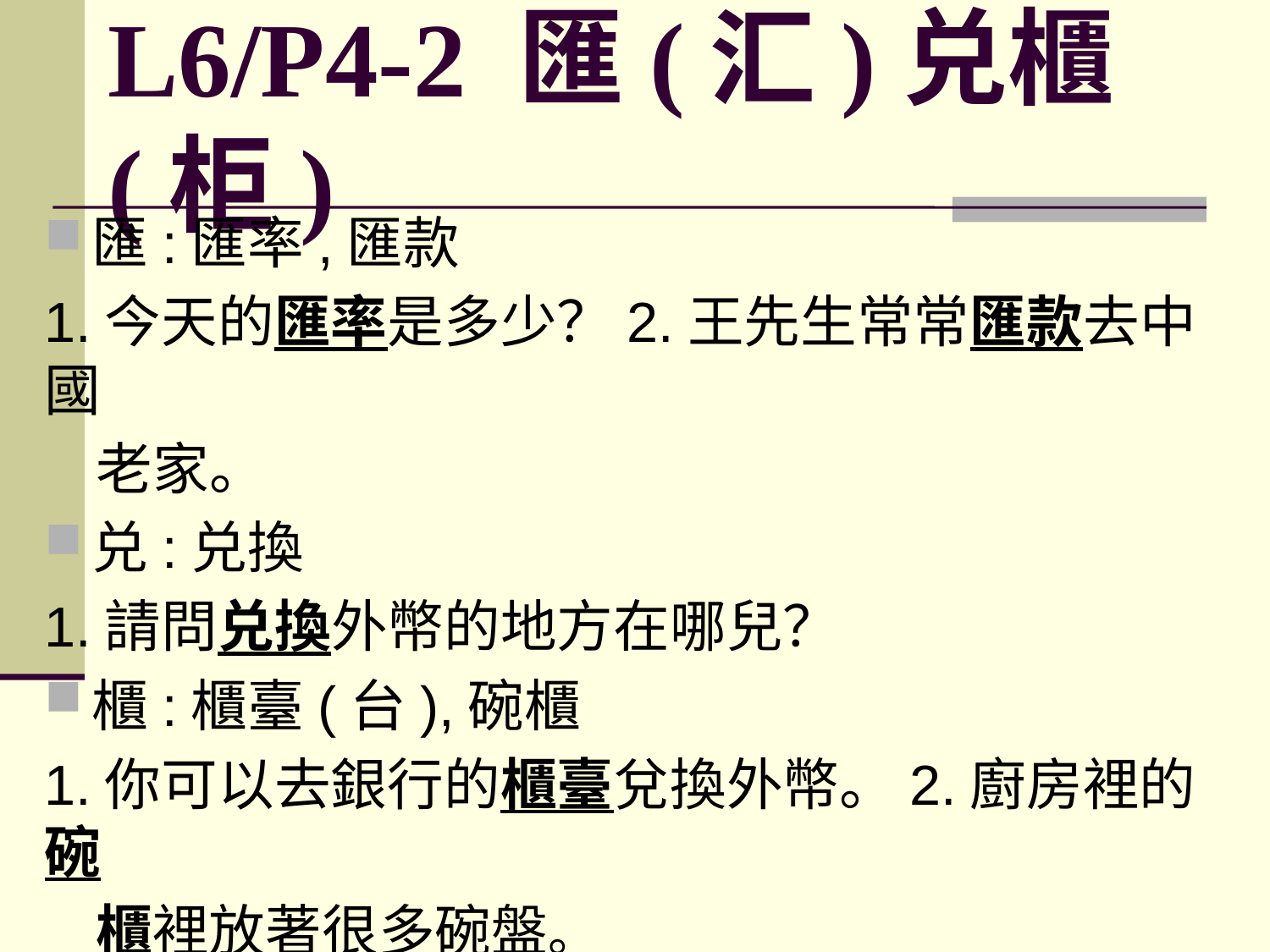

# L6/P4-2 匯(汇)兑櫃(柜)
匯:匯率,匯款
1.今天的匯率是多少？2.王先生常常匯款去中國
   老家。
兑:兑換
1.請問兑換外幣的地方在哪兒？
櫃:櫃臺(台),碗櫃
1.你可以去銀行的櫃臺兌換外幣。2.廚房裡的碗
   櫃裡放著很多碗盤。